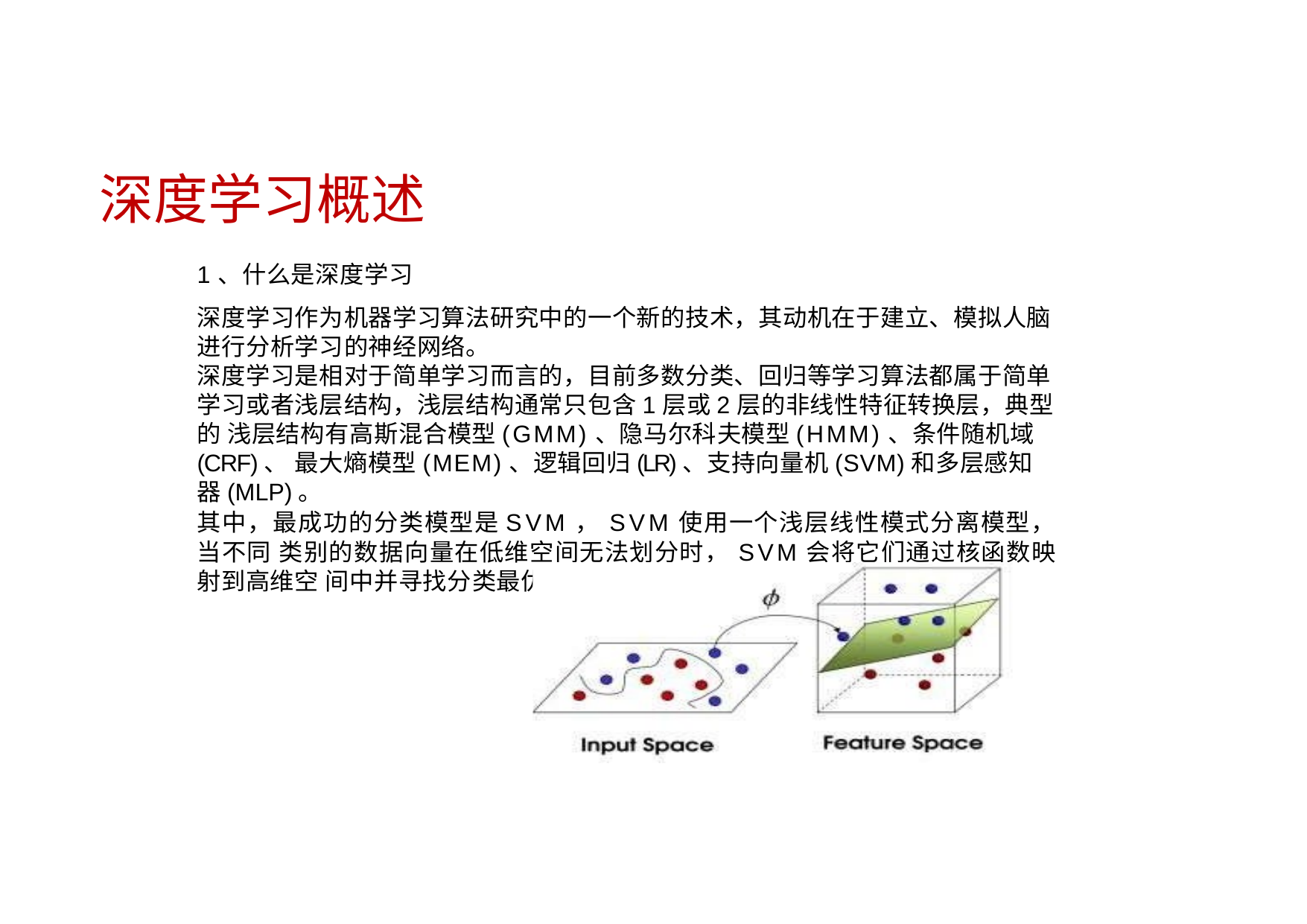

# 深度学习概述
1、什么是深度学习
深度学习作为机器学习算法研究中的一个新的技术，其动机在于建立、模拟人脑 进行分析学习的神经网络。
深度学习是相对于简单学习而言的，目前多数分类、回归等学习算法都属于简单 学习或者浅层结构，浅层结构通常只包含1层或2层的非线性特征转换层，典型的 浅层结构有高斯混合模型(GMM)、隐马尔科夫模型(HMM)、条件随机域(CRF)、 最大熵模型(MEM)、逻辑回归(LR)、支持向量机(SVM)和多层感知器(MLP)。
其中，最成功的分类模型是SVM，SVM使用一个浅层线性模式分离模型，当不同 类别的数据向量在低维空间无法划分时，SVM会将它们通过核函数映射到高维空 间中并寻找分类最优超平面。